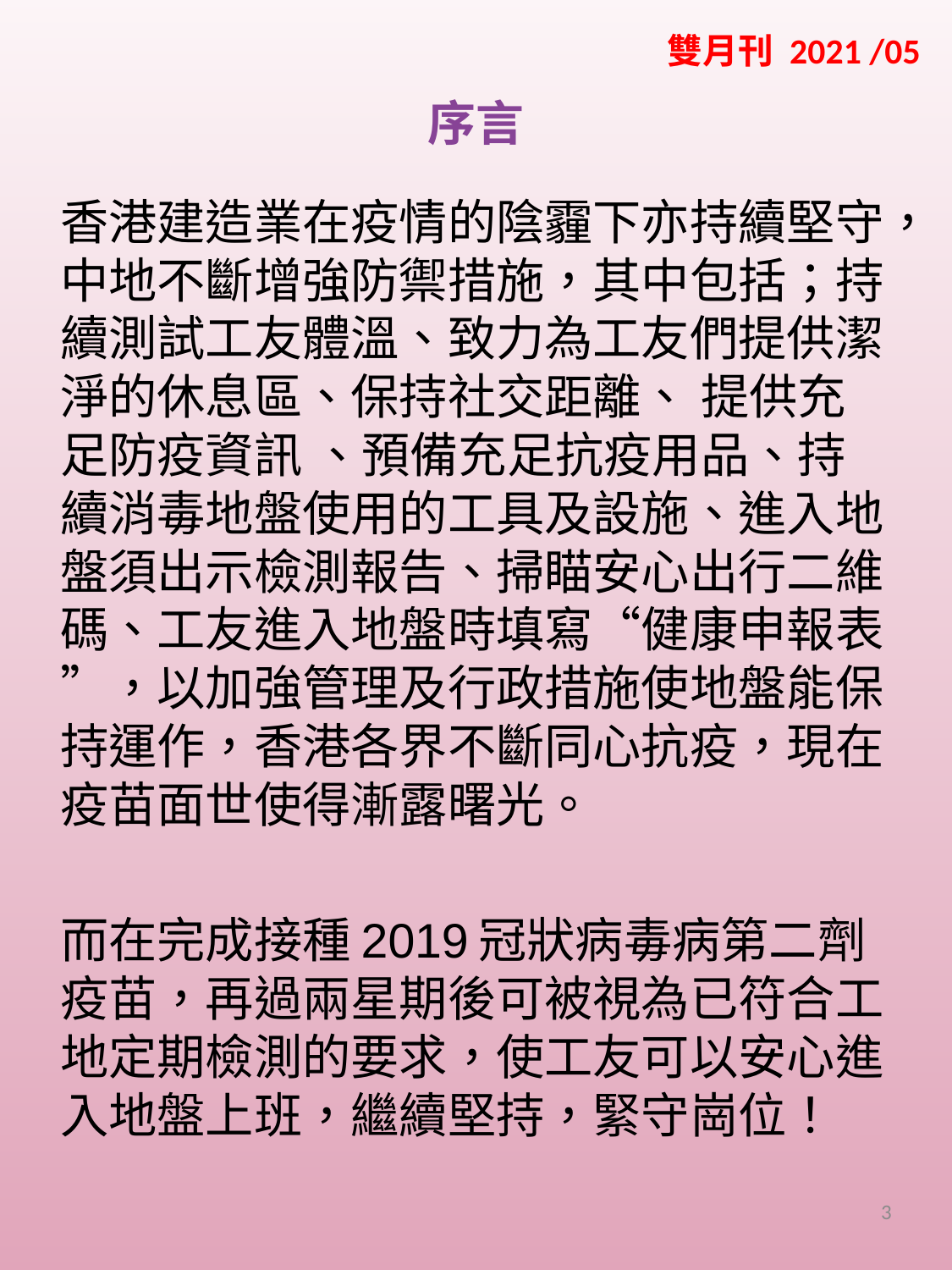

雙月刊 2021 /05
序言
香港建造業在疫情的陰霾下亦持續堅守，中地不斷增強防禦措施，其中包括；持續測試工友體溫、致力為工友們提供潔淨的休息區、保持社交距離、 提供充足防疫資訊 、預備充足抗疫用品、持續消毒地盤使用的工具及設施、進入地盤須出示檢測報告、掃瞄安心出行二維碼、工友進入地盤時填寫“健康申報表”，以加強管理及行政措施使地盤能保持運作，香港各界不斷同心抗疫，現在疫苗面世使得漸露曙光。

而在完成接種2019冠狀病毒病第二劑疫苗，再過兩星期後可被視為已符合工地定期檢測的要求，使工友可以安心進入地盤上班，繼續堅持，緊守崗位！

3